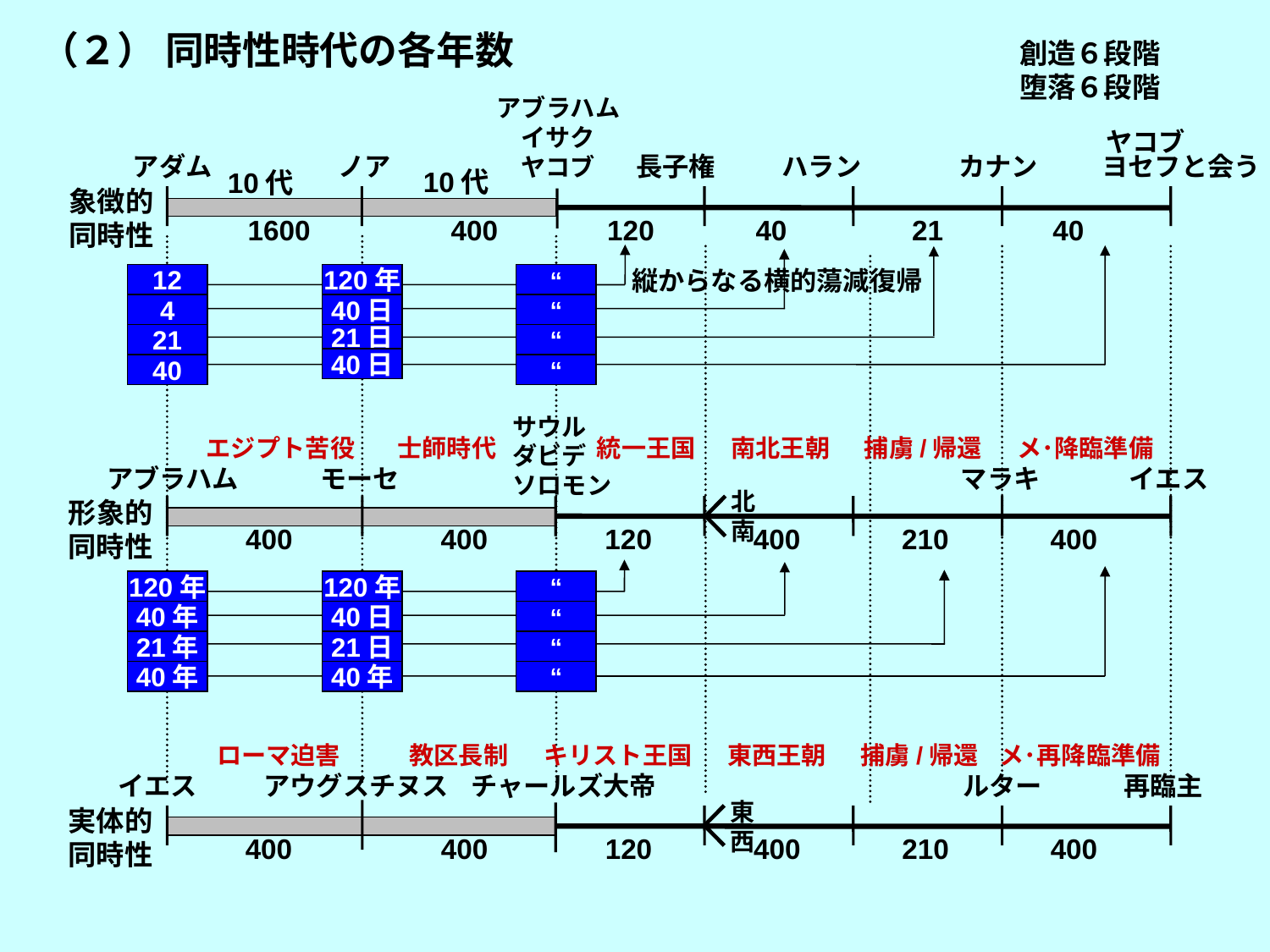

（２） 同時性時代の各年数
創造６段階
堕落６段階
アブラハム
イサク
ヤコブ
ヤコブ
アダム                 ノア
長子権         ハラン      　　カナン     　ヨセフと会う
10代
10代
象徴的
同時性

1600                  400              120             40                21              40

縦からなる横的蕩減復帰
12
120年
“

4
40日
“

21
21日
“

40日
40
“

サウル
ダビデ
ソロモン
エジプト苦役       士師時代           　統一王国     南北王朝      捕虜/帰還     メ･降臨準備
アブラハム           モーセ
マラキ            イエス
北
南
形象的同時性

400                   400               120             400             210             400

120年
120年
“

40年
40日
“

21年
21日
“

40年
40年
“

ローマ迫害            教区長制      キリスト王国     東西王朝      捕虜/帰還   メ･再降臨準備
イエス         アウグスチヌス   チャールズ大帝
ルター           再臨主
東
西
実体的
同時性

400                   400               120             400             210             400